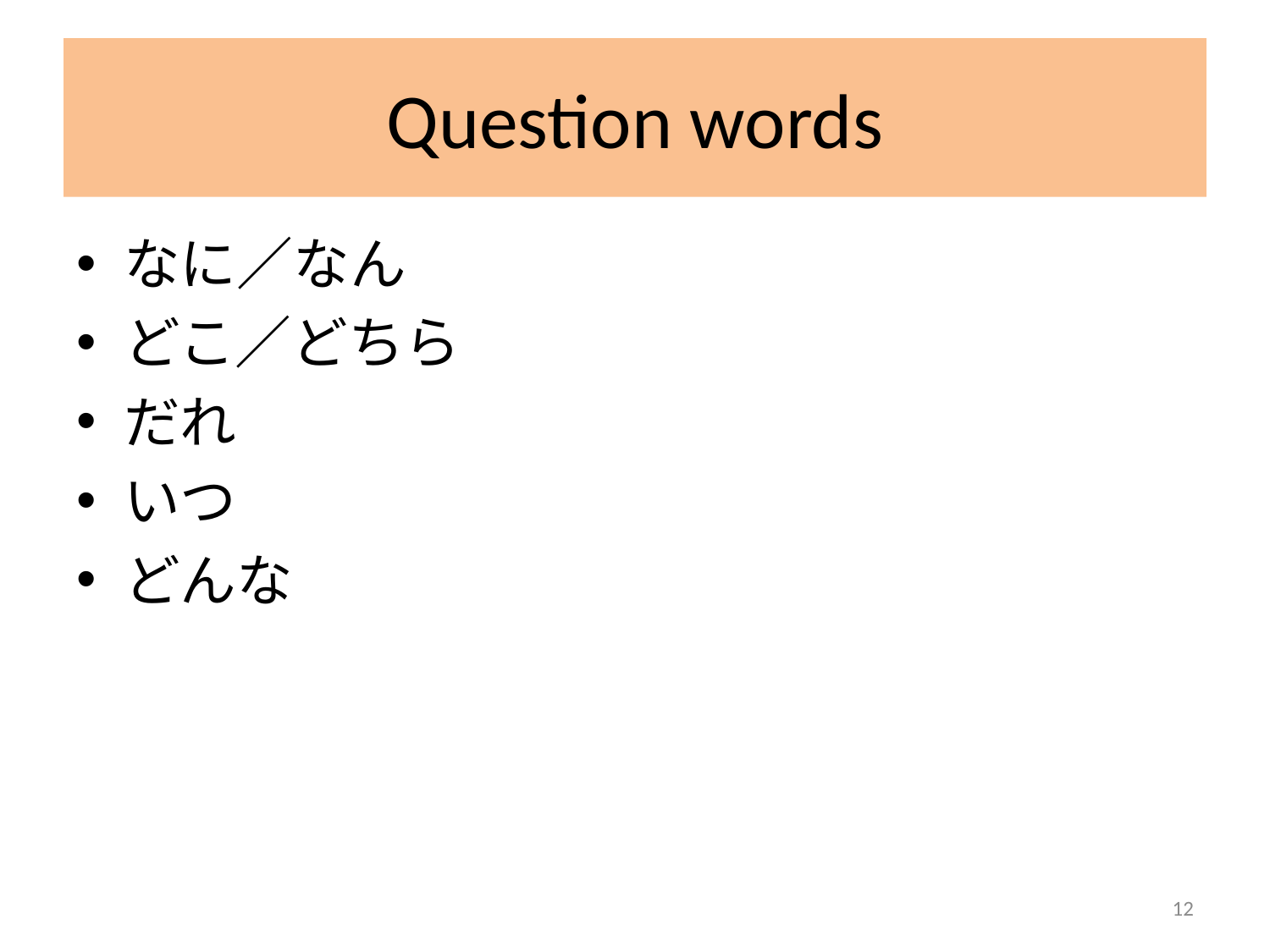

# Question words
なに／なん
どこ／どちら
だれ
いつ
どんな
12